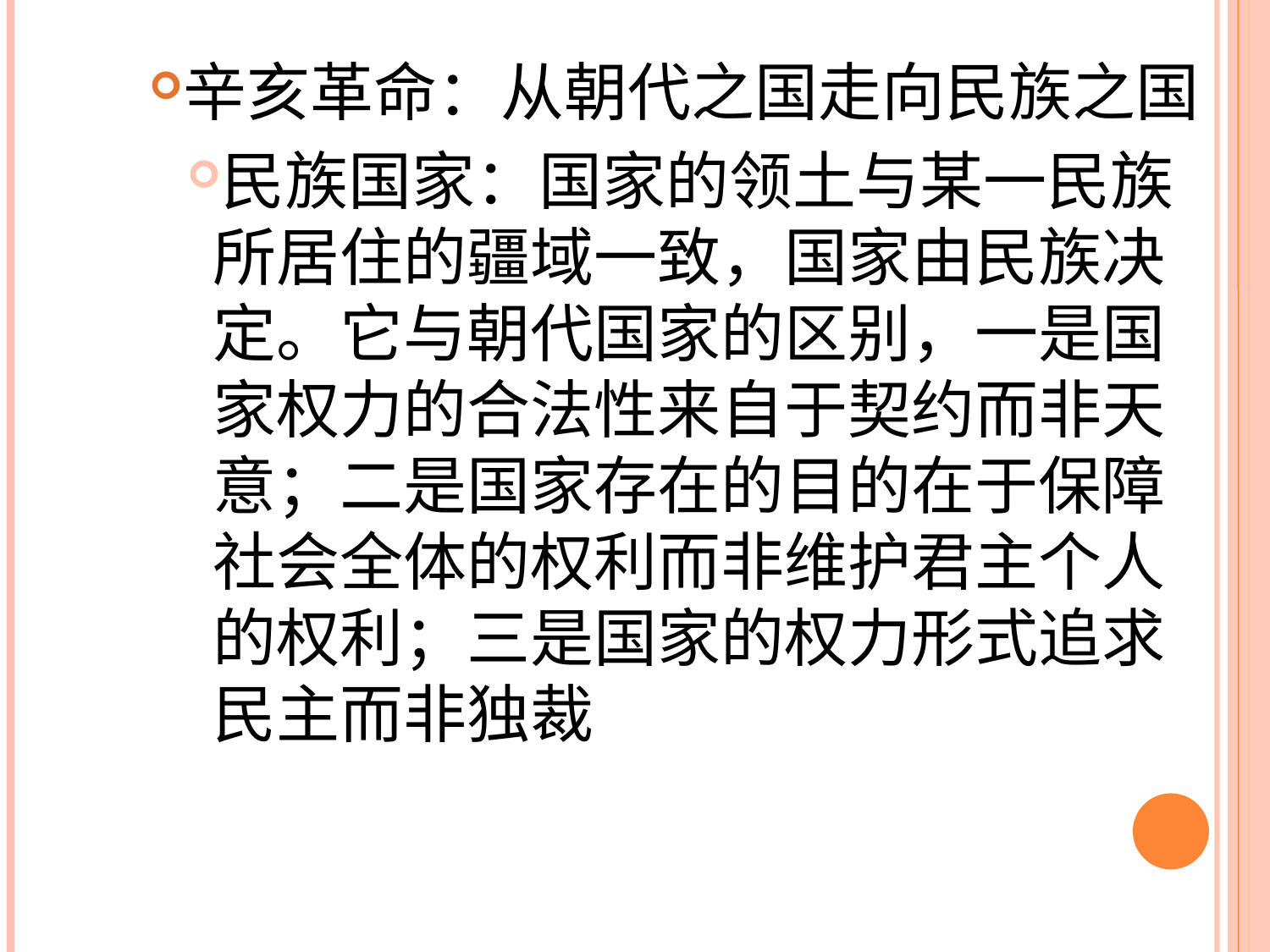

辛亥革命：从朝代之国走向民族之国
民族国家：国家的领土与某一民族所居住的疆域一致，国家由民族决定。它与朝代国家的区别，一是国家权力的合法性来自于契约而非天意；二是国家存在的目的在于保障社会全体的权利而非维护君主个人的权利；三是国家的权力形式追求民主而非独裁